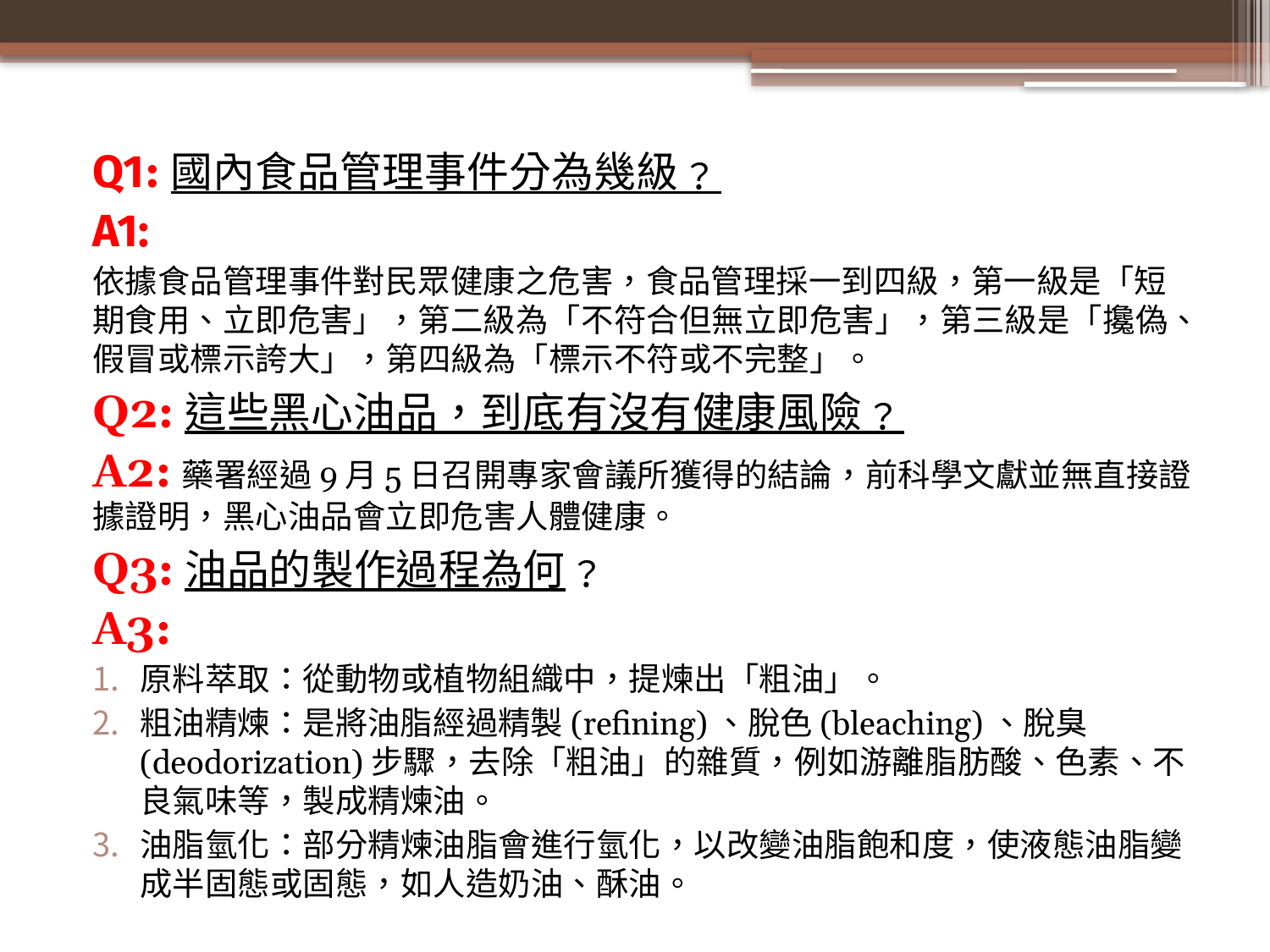

Q1:國內食品管理事件分為幾級﹖
A1:
依據食品管理事件對民眾健康之危害，食品管理採一到四級，第一級是「短期食用、立即危害」，第二級為「不符合但無立即危害」，第三級是「攙偽、假冒或標示誇大」，第四級為「標示不符或不完整」。
Q2:這些黑心油品，到底有沒有健康風險﹖
A2:藥署經過9月5日召開專家會議所獲得的結論，前科學文獻並無直接證據證明，黑心油品會立即危害人體健康。
Q3:油品的製作過程為何﹖
A3:
原料萃取：從動物或植物組織中，提煉出「粗油」。
粗油精煉：是將油脂經過精製(refining)、脫色(bleaching)、脫臭(deodorization)步驟，去除「粗油」的雜質，例如游離脂肪酸、色素、不良氣味等，製成精煉油。
油脂氫化：部分精煉油脂會進行氫化，以改變油脂飽和度，使液態油脂變成半固態或固態，如人造奶油、酥油。